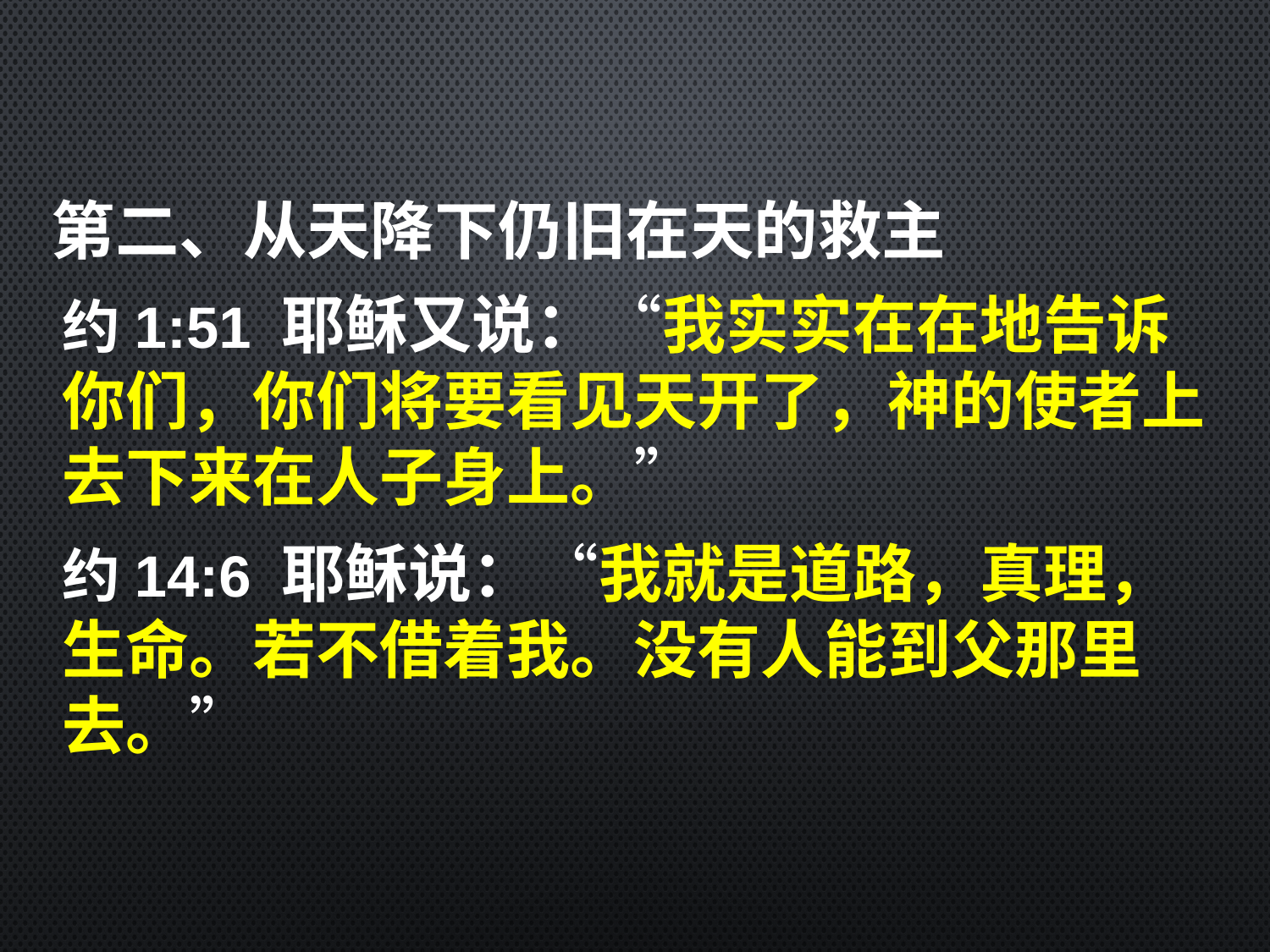

# 第二、从天降下仍旧在天的救主
约1:51 耶稣又说：“我实实在在地告诉你们，你们将要看见天开了，神的使者上去下来在人子身上。”
约14:6 耶稣说：“我就是道路，真理，生命。若不借着我。没有人能到父那里去。”